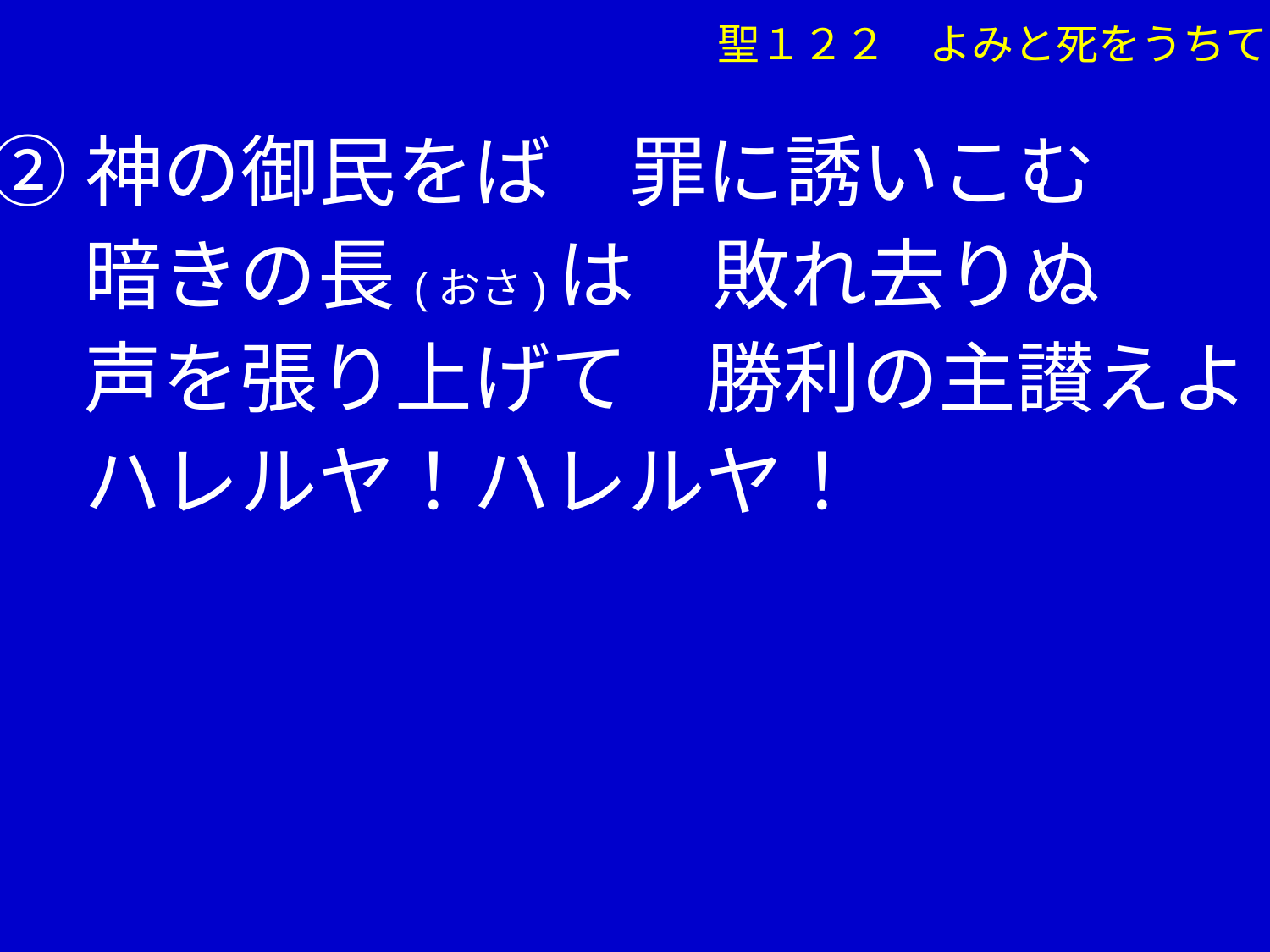

聖１２２　よみと死をうちて
➁神の御民をば　罪に誘いこむ
　 暗きの長(おさ)は　敗れ去りぬ
　 声を張り上げて　勝利の主讃えよ
　 ハレルヤ！ハレルヤ！